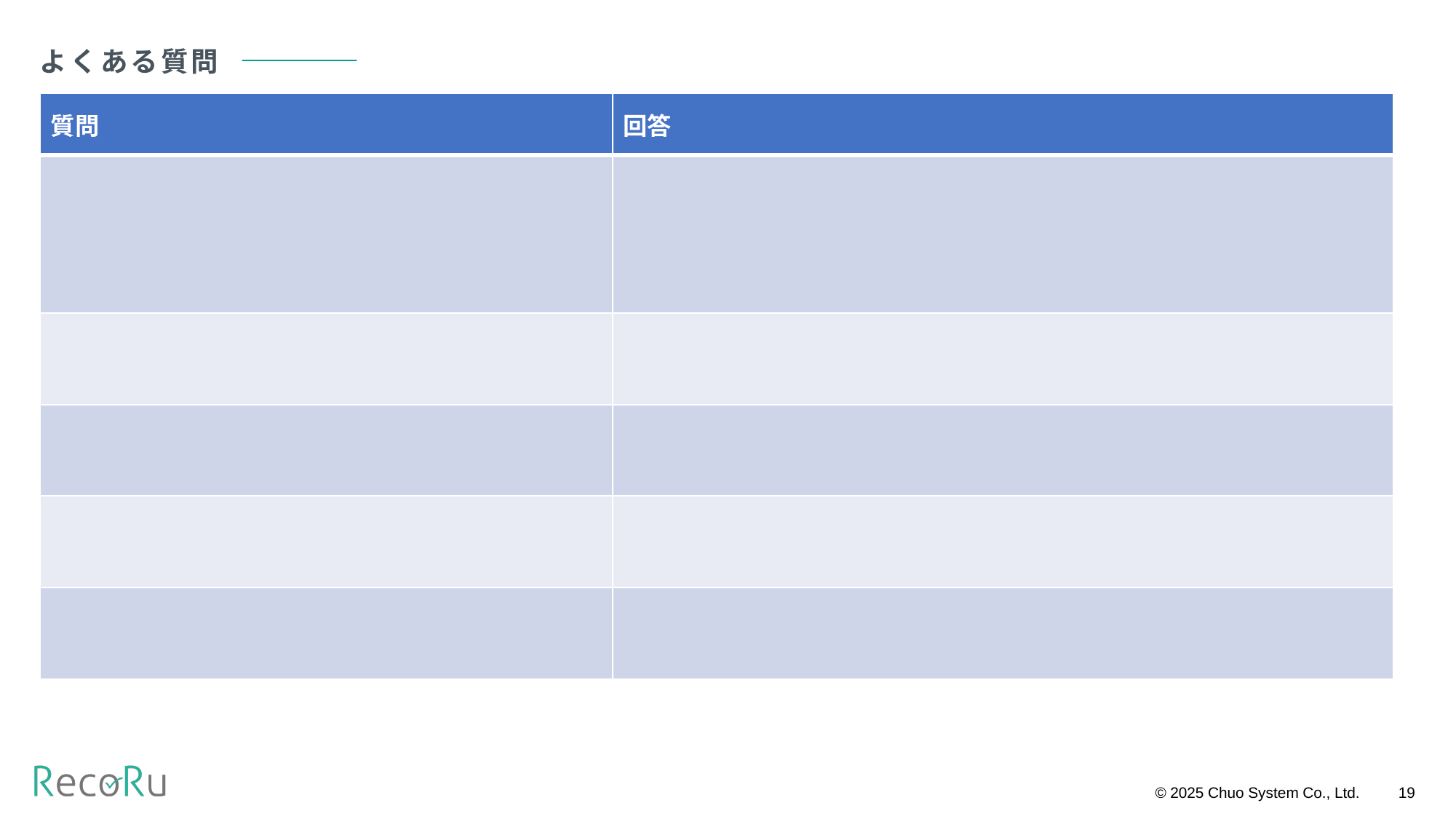

よくある質問
| 質問 | 回答 |
| --- | --- |
|  |  |
|  |  |
|  |  |
|  |  |
|  |  |